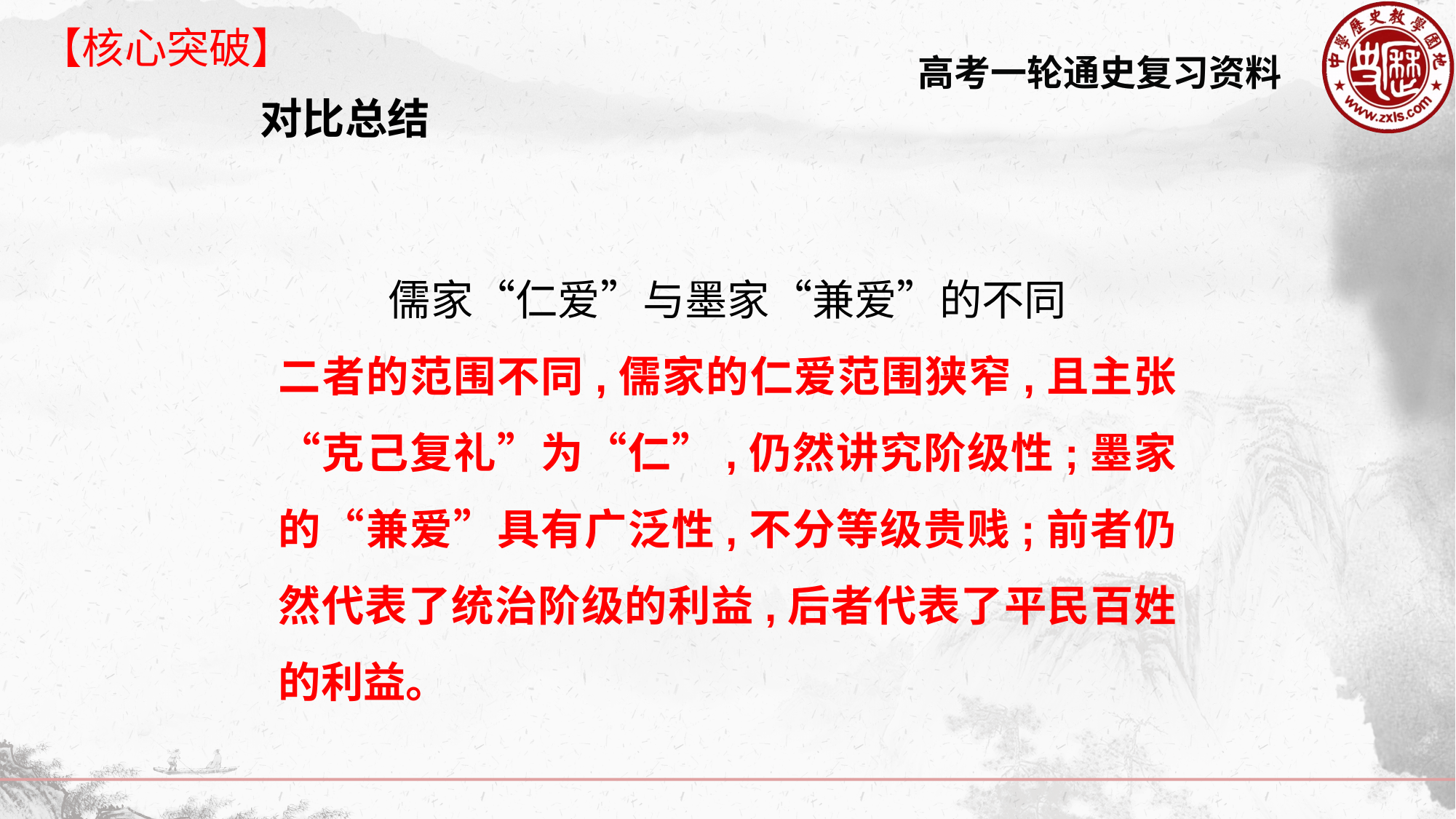

【核心突破】
对比总结
儒家“仁爱”与墨家“兼爱”的不同
二者的范围不同,儒家的仁爱范围狭窄,且主张“克己复礼”为“仁”,仍然讲究阶级性;墨家的“兼爱”具有广泛性,不分等级贵贱;前者仍然代表了统治阶级的利益,后者代表了平民百姓的利益。